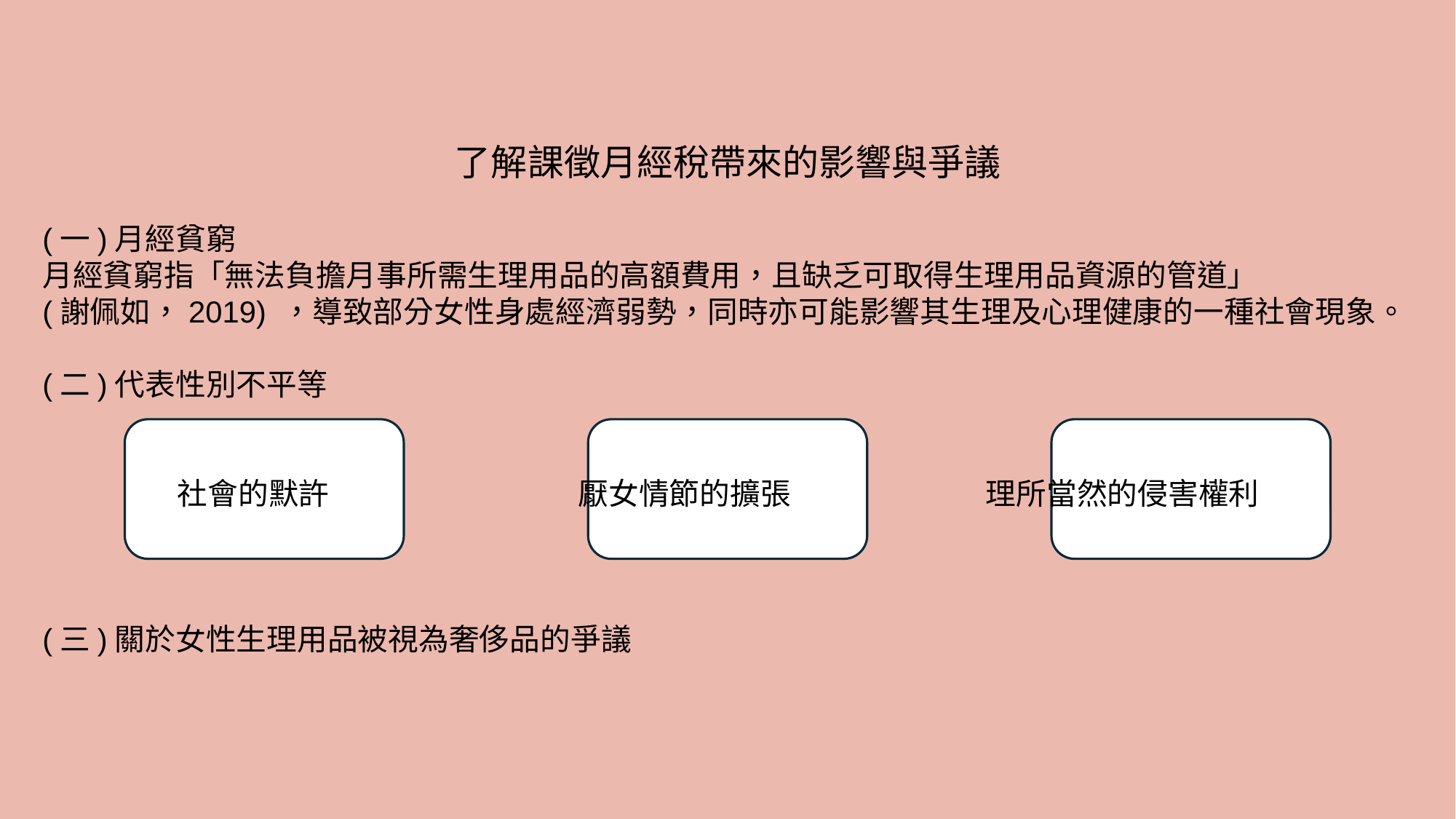

了解課徵月經稅帶來的影響與爭議

(一)月經貧窮
月經貧窮指「無法負擔月事所需生理用品的高額費用，且缺乏可取得生理用品資源的管道」
(謝佩如，2019) ，導致部分女性身處經濟弱勢，同時亦可能影響其生理及心理健康的一種社會現象。

(二)代表性別不平等

                   社會的默許                                     厭女情節的擴張                             理所當然的侵害權利

(三)關於女性生理用品被視為奢侈品的爭議

社會的默許